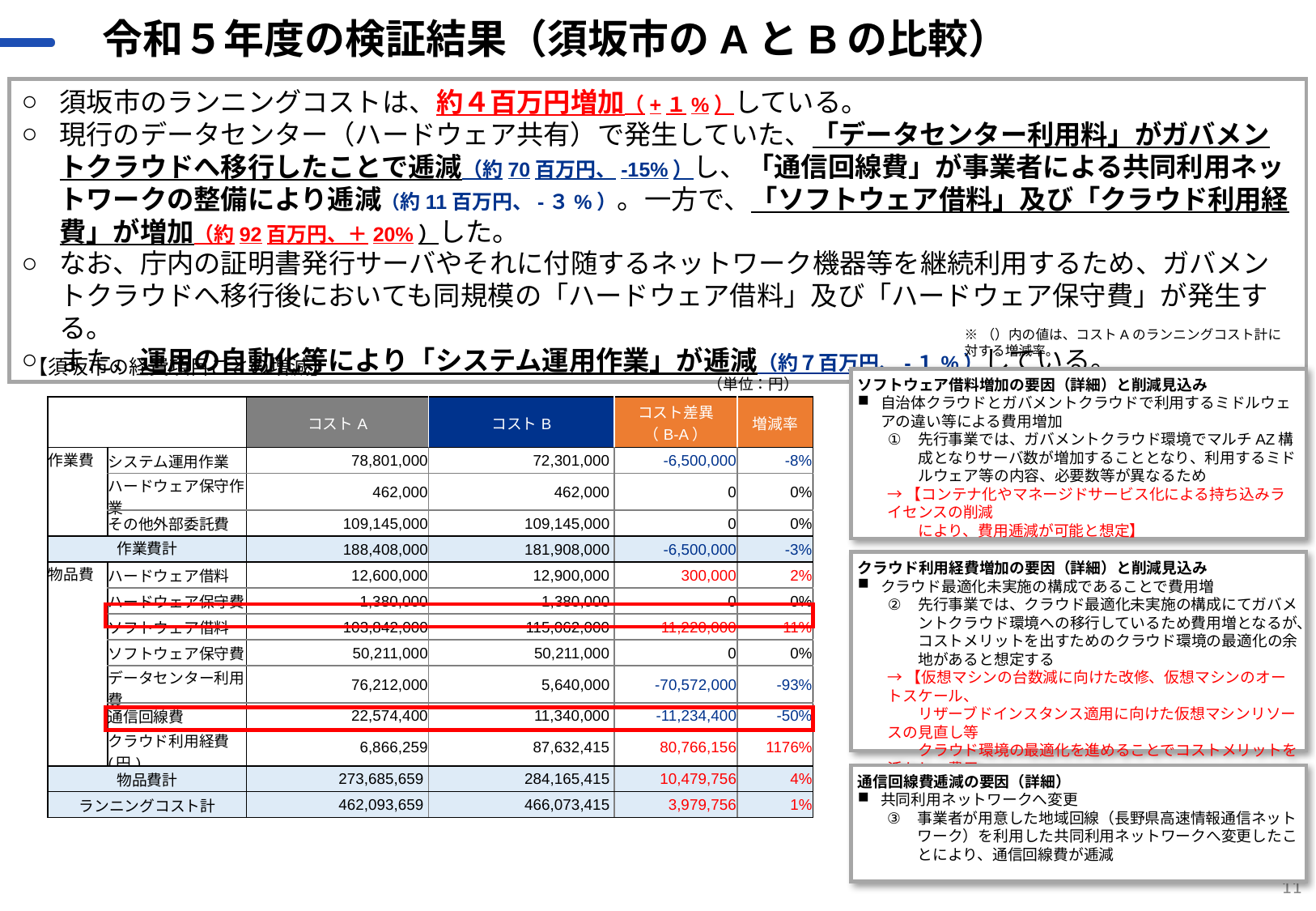

# 令和５年度の検証結果（須坂市のAとBの比較）
須坂市のランニングコストは、約４百万円増加（+１%）している。
現行のデータセンター（ハードウェア共有）で発生していた、「データセンター利用料」がガバメントクラウドへ移行したことで逓減（約70百万円、-15%）し、「通信回線費」が事業者による共同利用ネットワークの整備により逓減（約11百万円、-３%）。一方で、「ソフトウェア借料」及び「クラウド利用経費」が増加（約92百万円、＋20%）した。
なお、庁内の証明書発行サーバやそれに付随するネットワーク機器等を継続利用するため、ガバメントクラウドへ移行後においても同規模の「ハードウェア借料」及び「ハードウェア保守費」が発生する。
また、運用の自動化等により「システム運用作業」が逓減（約７百万円、-１%）している。
※（）内の値は、コストAのランニングコスト計に対する増減率。
【須坂市の経費項目ごとの増減】
（単位：円）
ソフトウェア借料増加の要因（詳細）と削減見込み
自治体クラウドとガバメントクラウドで利用するミドルウェアの違い等による費用増加
先行事業では、ガバメントクラウド環境でマルチAZ構成となりサーバ数が増加することとなり、利用するミドルウェア等の内容、必要数等が異なるため
→【コンテナ化やマネージドサービス化による持ち込みライセンスの削減
　　により、費用逓減が可能と想定】
|  |  | コストA | コストB | コスト差異 （B-A） | 増減率 |
| --- | --- | --- | --- | --- | --- |
| 作業費 | システム運用作業 | 78,801,000 | 72,301,000 | -6,500,000 | -8% |
|  | ハードウェア保守作業 | 462,000 | 462,000 | 0 | 0% |
|  | その他外部委託費 | 109,145,000 | 109,145,000 | 0 | 0% |
| 作業費計 |  | 188,408,000 | 181,908,000 | -6,500,000 | -3% |
| 物品費 | ハードウェア借料 | 12,600,000 | 12,900,000 | 300,000 | 2% |
|  | ハードウェア保守費 | 1,380,000 | 1,380,000 | 0 | 0% |
|  | ソフトウェア借料 | 103,842,000 | 115,062,000 | 11,220,000 | 11% |
|  | ソフトウェア保守費 | 50,211,000 | 50,211,000 | 0 | 0% |
|  | データセンター利用費 | 76,212,000 | 5,640,000 | -70,572,000 | -93% |
|  | 通信回線費 | 22,574,400 | 11,340,000 | -11,234,400 | -50% |
|  | クラウド利用経費(円) | 6,866,259 | 87,632,415 | 80,766,156 | 1176% |
| 物品費計 |  | 273,685,659 | 284,165,415 | 10,479,756 | 4% |
| ランニングコスト計 |  | 462,093,659 | 466,073,415 | 3,979,756 | 1% |
クラウド利用経費増加の要因（詳細）と削減見込み
クラウド最適化未実施の構成であることで費用増
先行事業では、クラウド最適化未実施の構成にてガバメントクラウド環境への移行しているため費用増となるが、コストメリットを出すためのクラウド環境の最適化の余地があると想定する
→【仮想マシンの台数減に向けた改修、仮想マシンのオートスケール、
　　リザーブドインスタンス適用に向けた仮想マシンリソースの見直し等
　　クラウド環境の最適化を進めることでコストメリットを活かし、費用
　　逓減が可能と想定】
→ 【クラウド最適化によりクラウド利用経費を逓減が可能と想定】

通信回線費逓減の要因（詳細）
共同利用ネットワークへ変更
事業者が用意した地域回線（長野県高速情報通信ネットワーク）を利用した共同利用ネットワークへ変更したことにより、通信回線費が逓減
11